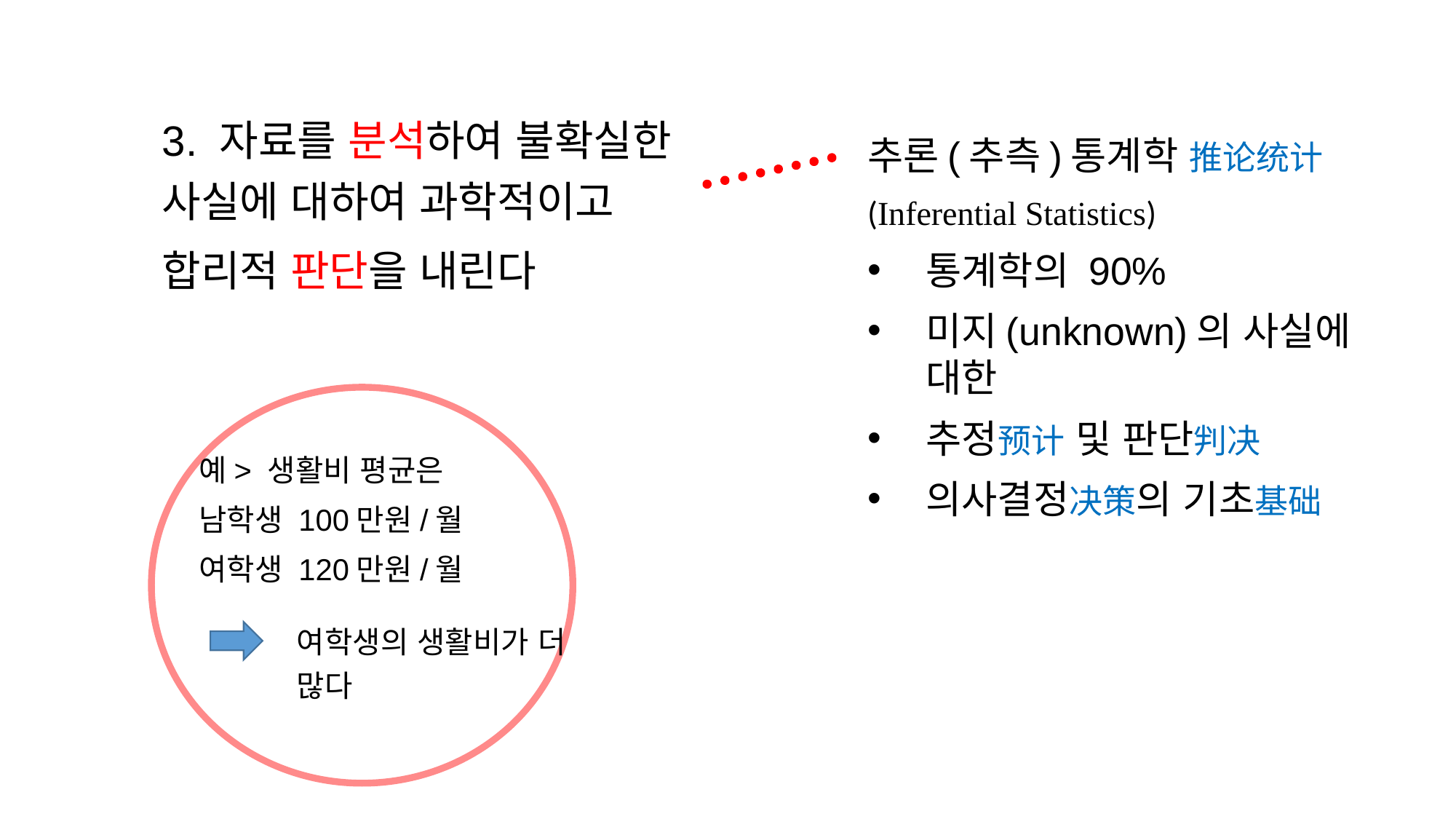

3. 자료를 분석하여 불확실한 사실에 대하여 과학적이고
합리적 판단을 내린다
추론(추측)통계학 推论统计
(Inferential Statistics)
통계학의 90%
미지(unknown)의 사실에 대한
추정预计 및 판단判决
의사결정决策의 기초基础

예> 생활비 평균은
남학생 100만원/월
여학생 120만원/월
여학생의 생활비가 더 많다